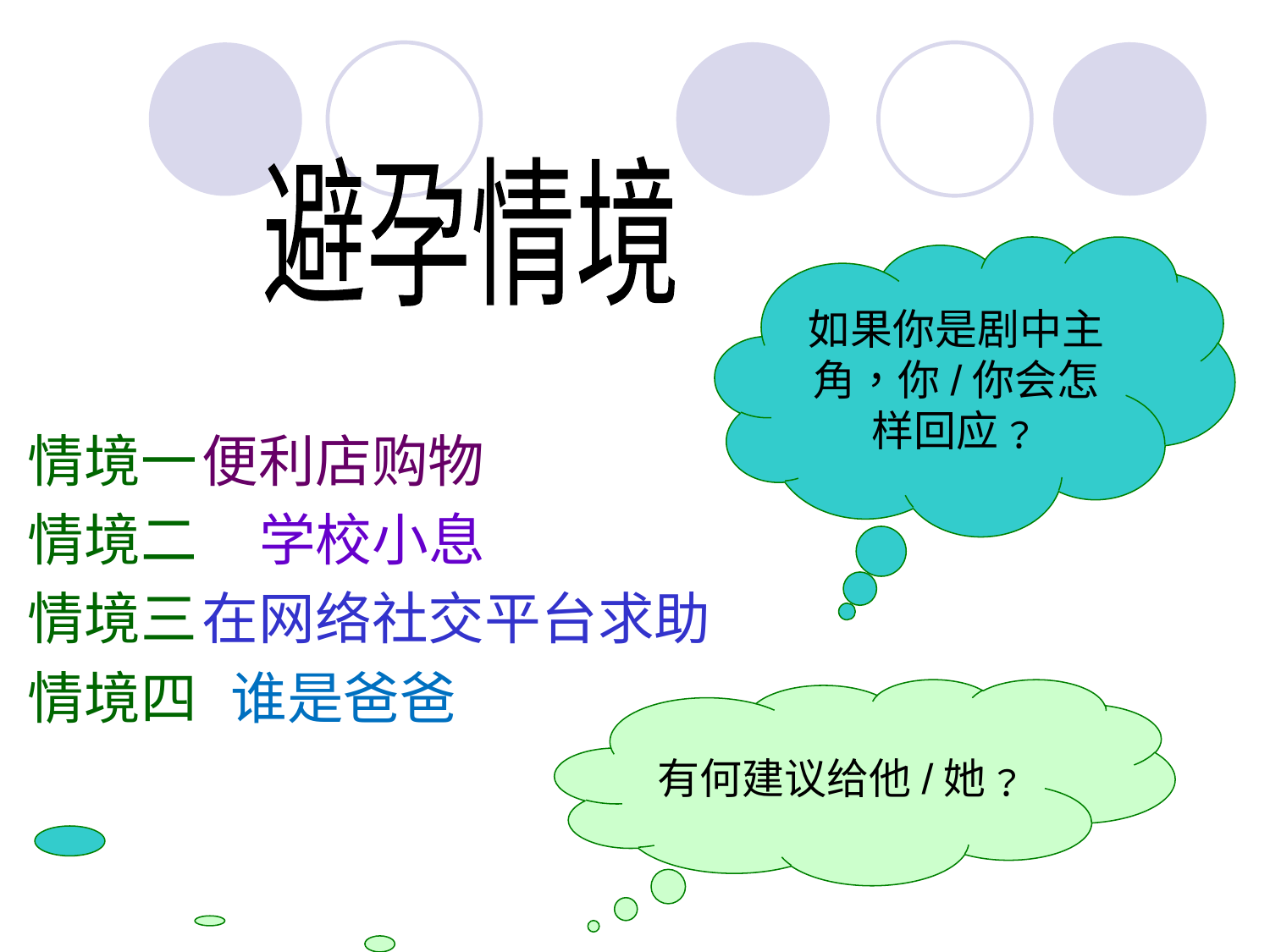

#
避孕情境
如果你是剧中主角，你/你会怎样回应﹖
情境一	便利店购物
情境二	  学校小息
情境三	在网络社交平台求助
情境四	 谁是爸爸
有何建议给他/她﹖